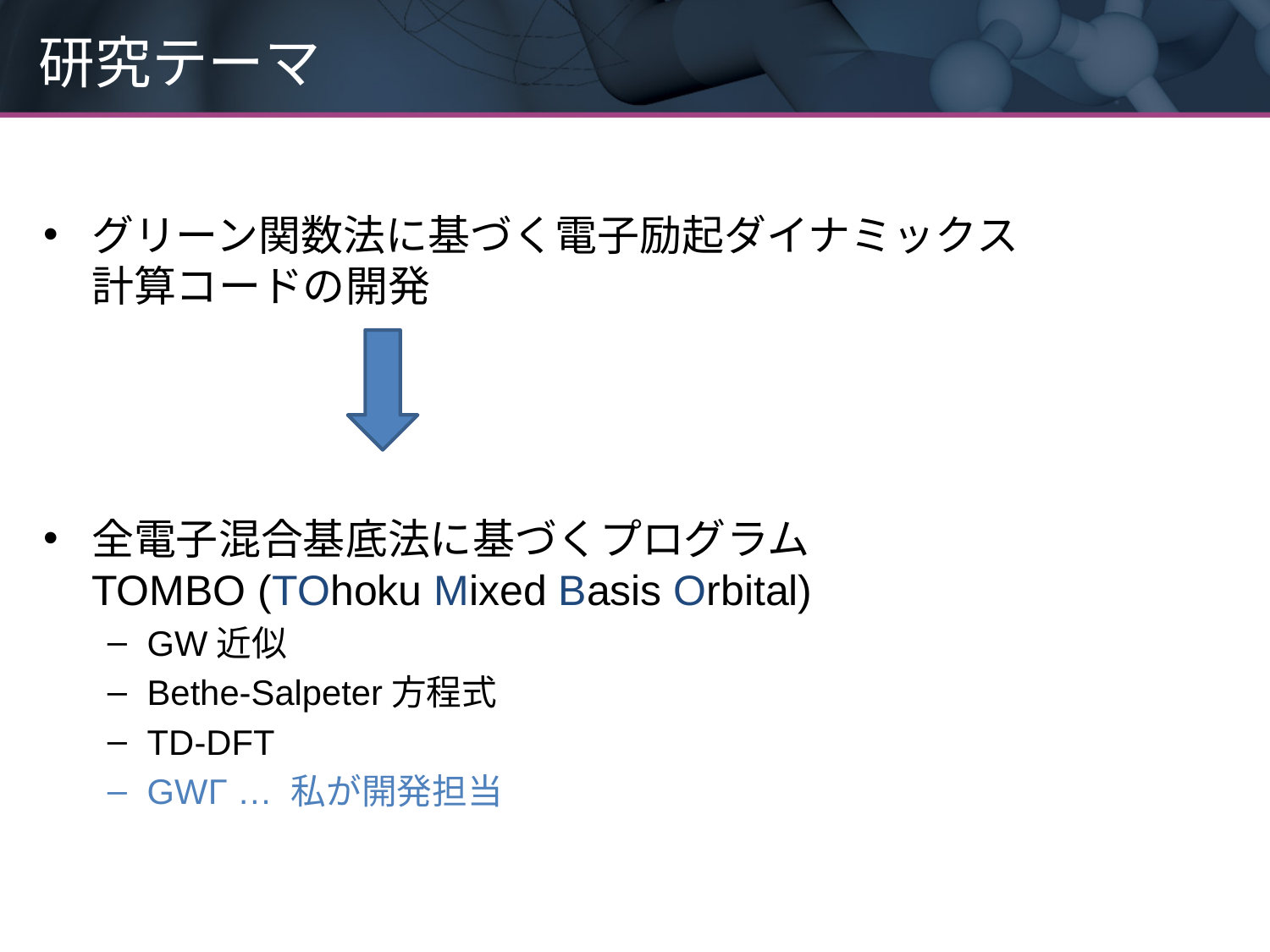

# 研究テーマ

グリーン関数法に基づく電子励起ダイナミックス
計算コードの開発

全電子混合基底法に基づくプログラム
TOMBO (TOhoku Mixed Basis Orbital)
GW近似
Bethe-Salpeter方程式
TD-DFT
GWΓ … 私が開発担当